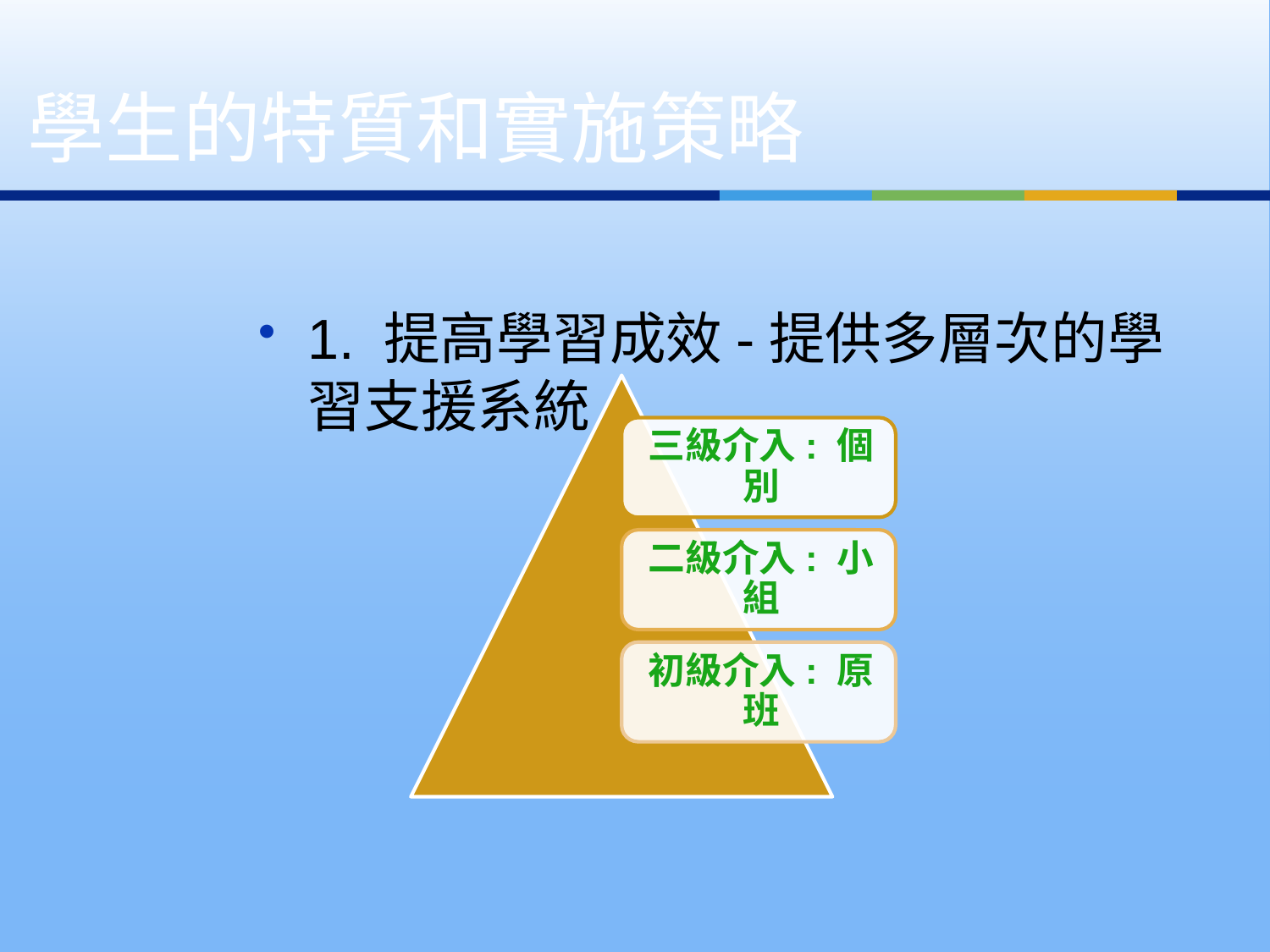

# 學生的特質和實施策略
1. 提高學習成效-提供多層次的學習支援系統
三級介入: 個別
二級介入: 小組
初級介入: 原班